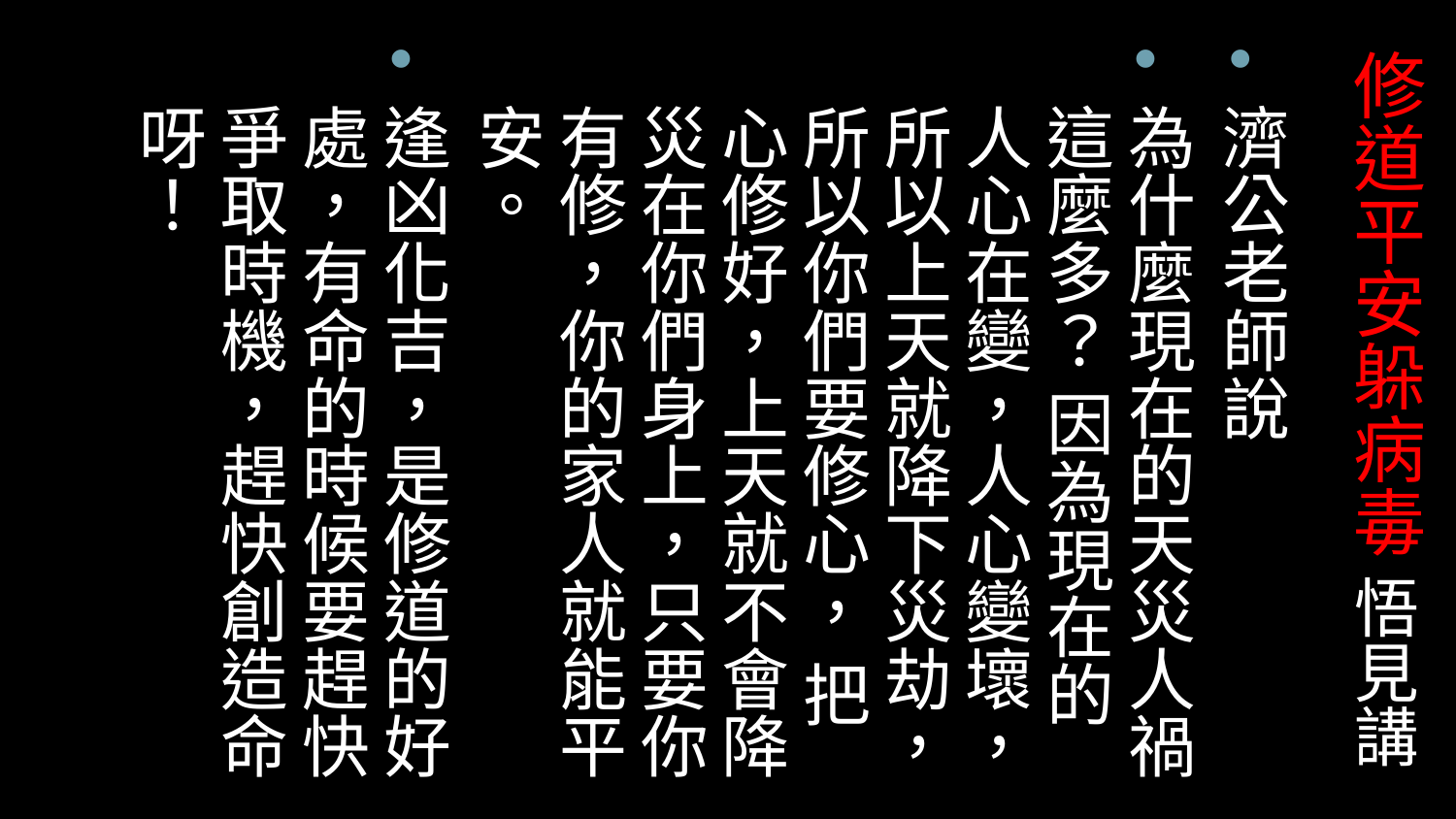

# 修道平安躲病毒 悟見講
濟公老師說
為什麼現在的天災人禍這麼多？ 因為現在的人心在變，人心變壞，所以上天就降下災劫，所以你們要修心， 把心修好，上天就不會降災在你們身上，只要你有修，你的家人就能平安。
逢凶化吉，是修道的好處，有命的時候要趕快爭取時機，趕快創造命呀！